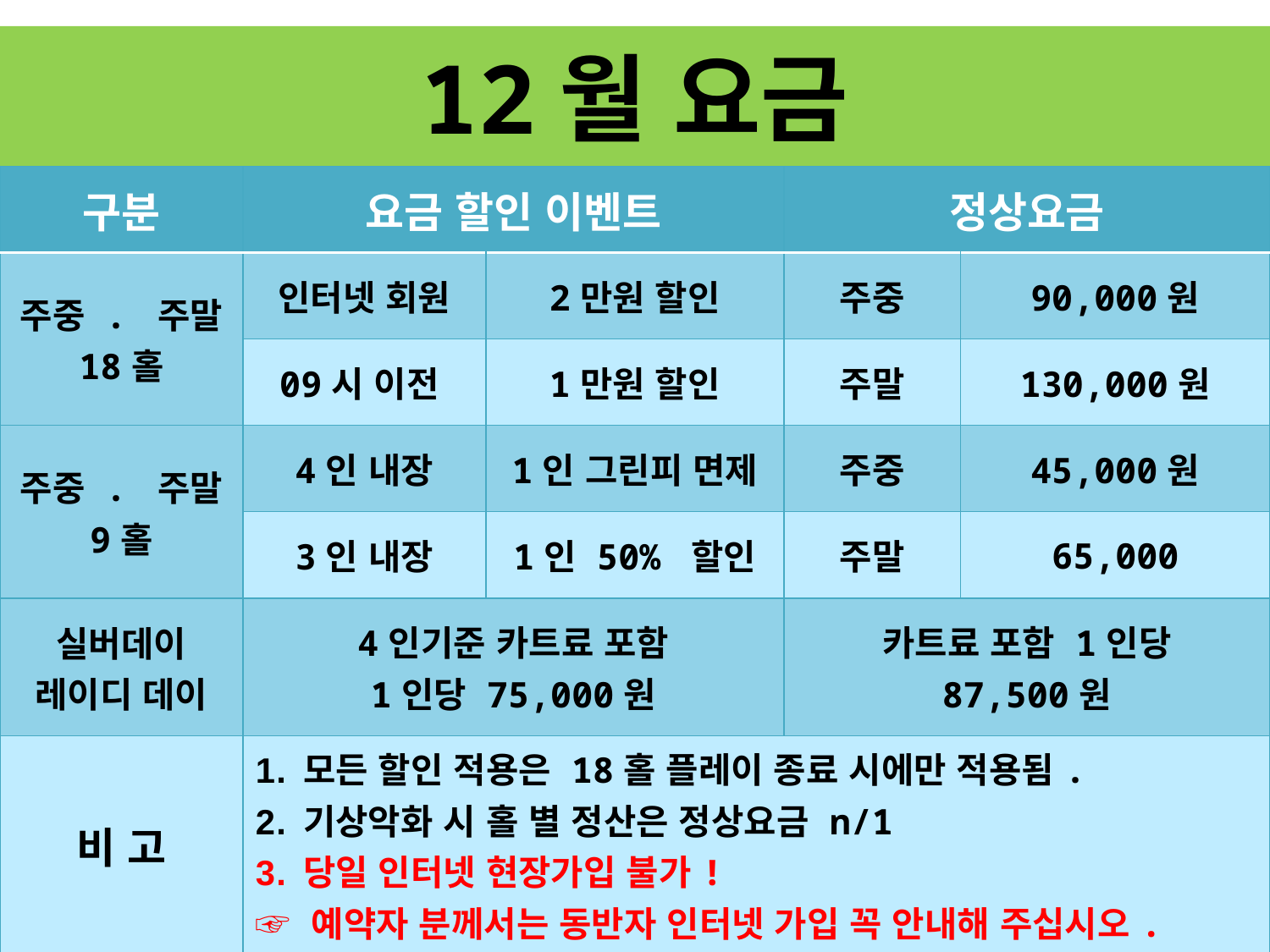

# 12월 요금
| 구분 | 요금 할인 이벤트 |  | 정상요금 |  |
| --- | --- | --- | --- | --- |
| 주중 . 주말 18홀 | 인터넷 회원 | 2만원 할인 | 주중 | 90,000원 |
|  | 09시 이전 | 1만원 할인 | 주말 | 130,000원 |
| 주중 . 주말 9홀 | 4인 내장 | 1인 그린피 면제 | 주중 | 45,000원 |
|  | 3인 내장 | 1인 50% 할인 | 주말 | 65,000 |
| 실버데이 레이디 데이 | 4인기준 카트료 포함 1인당 75,000원 |  | 카트료 포함 1인당 87,500원 |  |
| 비 고 | 모든 할인 적용은 18홀 플레이 종료 시에만 적용됨. 기상악화 시 홀 별 정산은 정상요금 n/1 당일 인터넷 현장가입 불가! ☞ 예약자 분께서는 동반자 인터넷 가입 꼭 안내해 주십시오. |  |  |  |